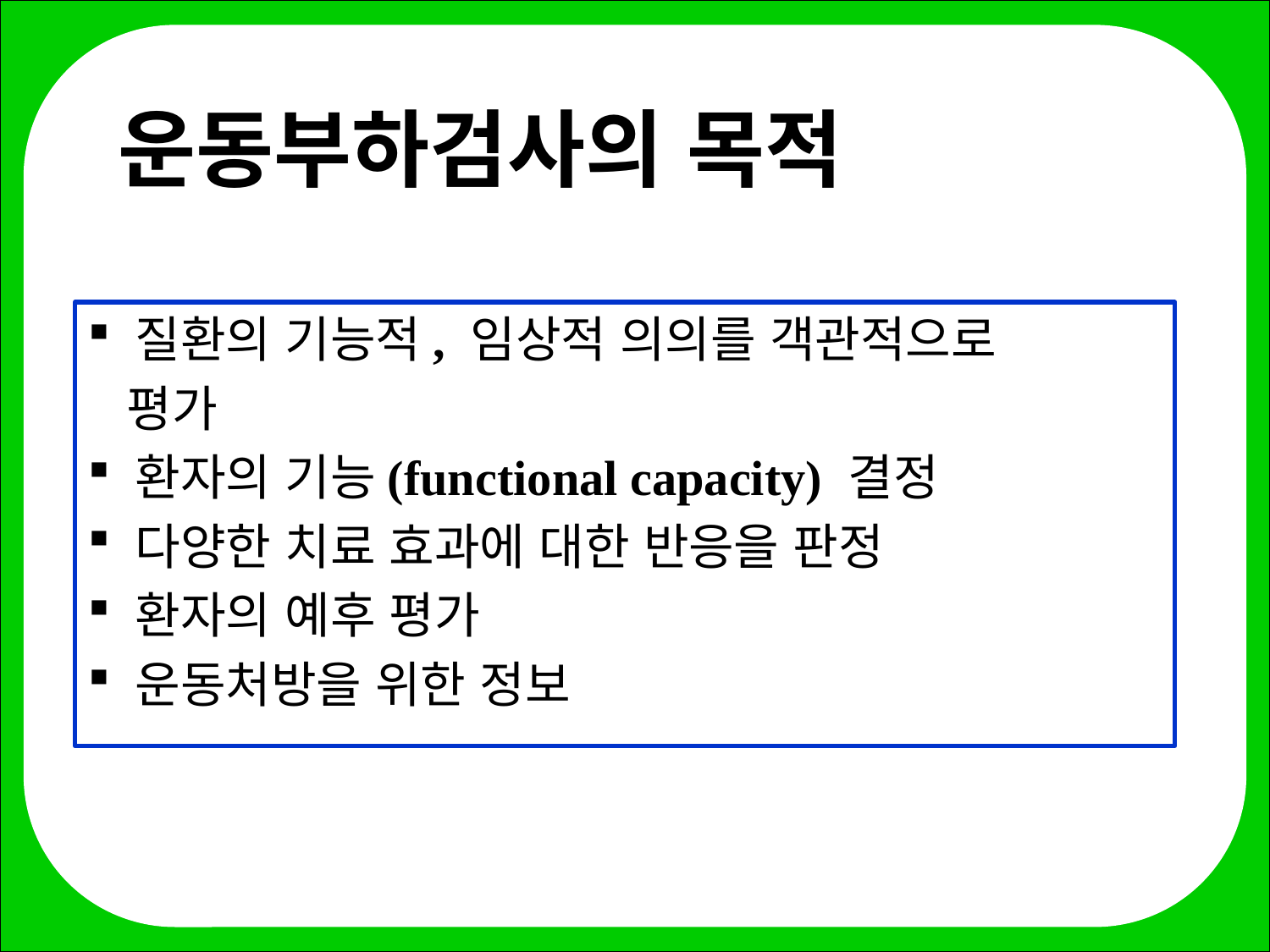

# 운동부하검사의 목적
질환의 기능적, 임상적 의의를 객관적으로
  평가
환자의 기능(functional capacity) 결정
다양한 치료 효과에 대한 반응을 판정
환자의 예후 평가
운동처방을 위한 정보